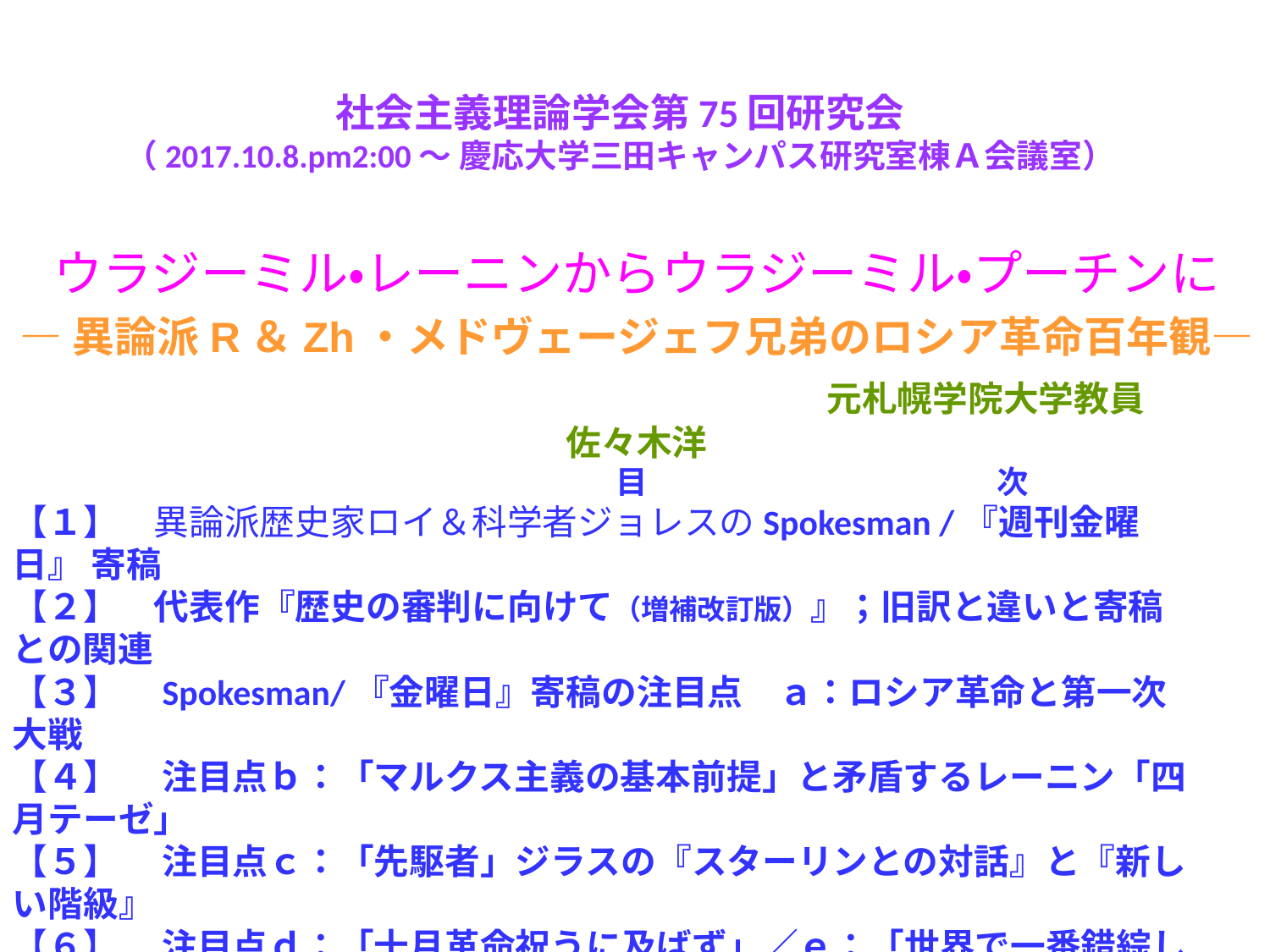

# 社会主義理論学会第75回研究会 （2017.10.8.pm2:00～ 慶応大学三田キャンパス研究室棟Ａ会議室）
ウラジーミル・レーニンからウラジーミル・プーチンに
―異論派R＆Zh・メドヴェージェフ兄弟のロシア革命百年観―
　　　　　　　　　　　　　　　　　　　元札幌学院大学教員　　　佐々木洋

　　　　　　　　　　　　　　　　　　　目　　　　　　　　　　　次
【１】　異論派歴史家ロイ＆科学者ジョレスのSpokesman /『週刊金曜日』 寄稿
【２】　代表作『歴史の審判に向けて（増補改訂版）』；旧訳と違いと寄稿との関連
【３】　Spokesman/『金曜日』寄稿の注目点　ａ：ロシア革命と第一次大戦
【４】 　注目点ｂ：「マルクス主義の基本前提」と矛盾するレーニン「四月テーゼ」
【５】 　注目点ｃ：「先駆者」ジラスの『スターリンとの対話』と『新しい階級』
【６】 　注目点ｄ：「十月革命祝うに及ばず」／ｅ：「世界で一番錯綜した国」
【７】 　現代社会主義（史）研究の「古典」　M・ジラスやＢ・ラッセルなど
【８】 　ジョレスの史観：撲滅した篤農家／原子力収容所Atomic Gulag=核の時代